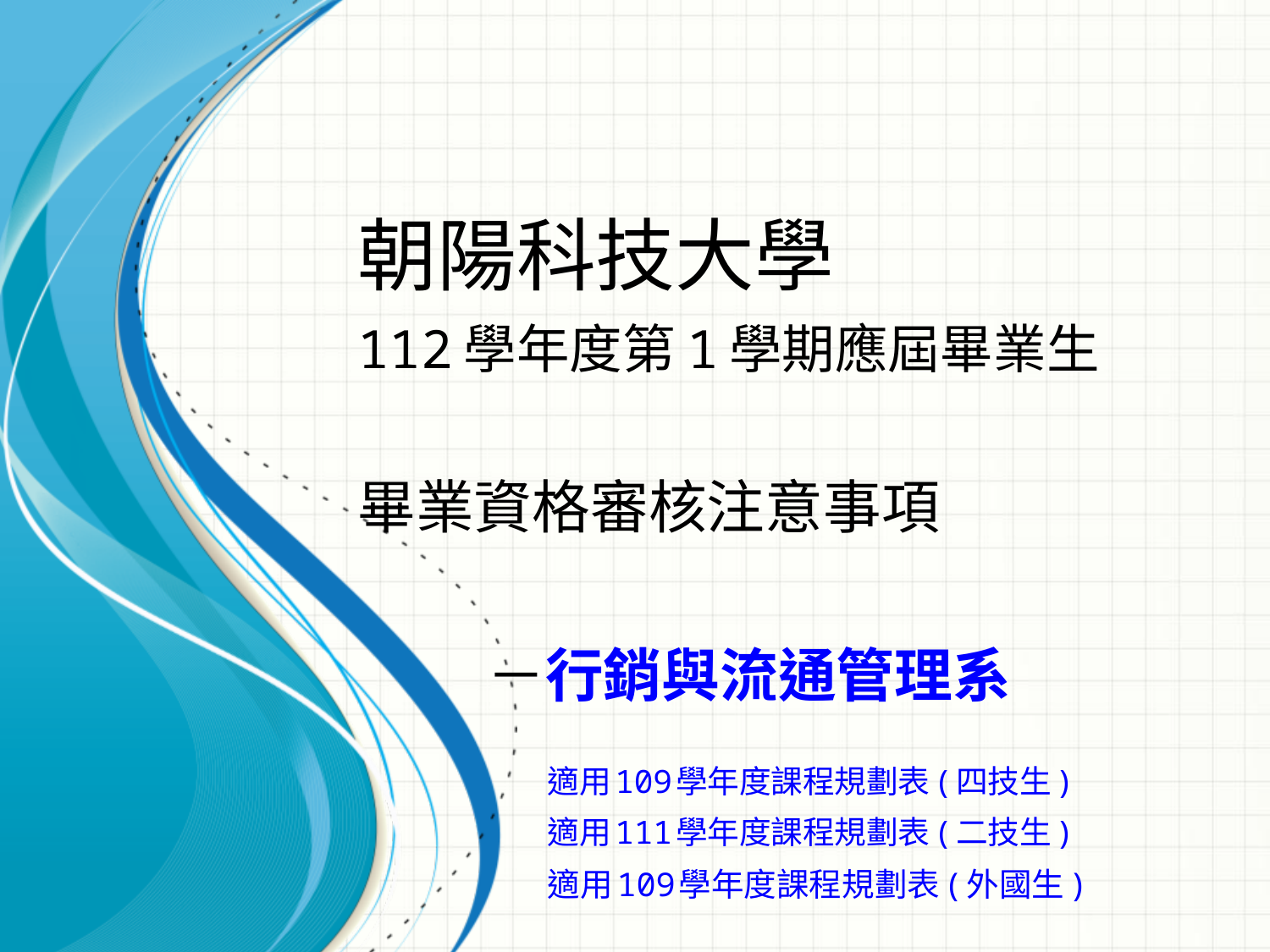

# 朝陽科技大學 112學年度第1學期應屆畢業生 畢業資格審核注意事項 　　 －行銷與流通管理系
適用109學年度課程規劃表(四技生)
適用111學年度課程規劃表(二技生)
適用109學年度課程規劃表(外國生)